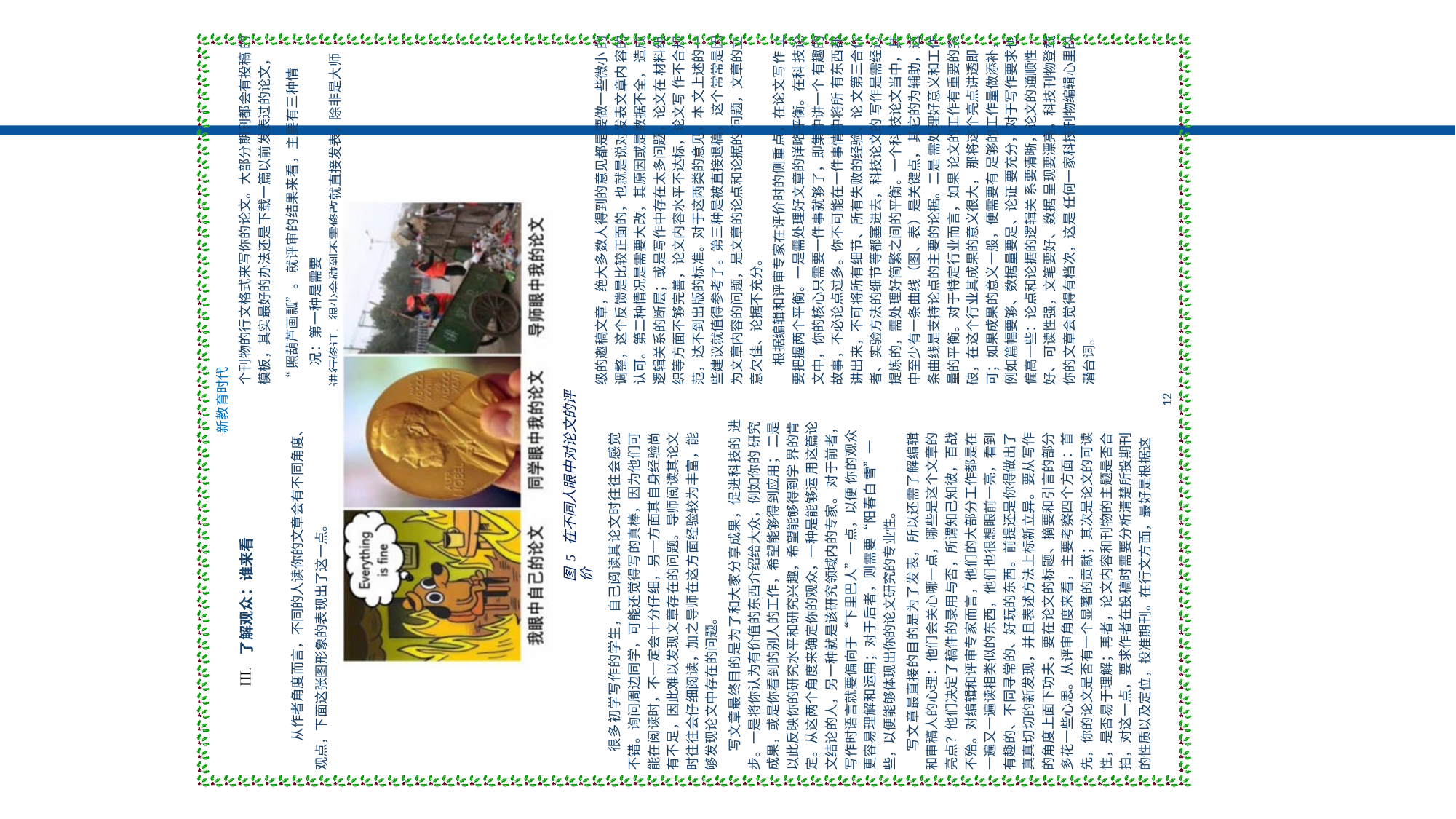

级的邀稿文章，绝大多数人得到的意见都是要做一些微小 的调整，这个反馈是比较正面的，也就是说对发表文章内 容的认可。第二种情况是需要大改，其原因或是数据不全， 造成逻辑关系的断层；或是写作中存在太多问题，论文在 材料组织等方面不够完善，论文内容水平不达标，论文写 作不合规范，达不到出版的标准。对于这两类的意见，本 文上述的一些建议就值得参考了。第三种是被直接退稿， 这个常常是因为文章内容的问题，是文章的论点和论据的 问题，文章的立意欠佳、论据不充分。
根据编辑和评审专家在评价时的侧重点，在论文写作 上要把握两个平衡。一是需处理好文章的详略平衡。在科 技论文中，你的核心只需要一件事就够了，即集中讲一个 有趣的故事，不必论点过多。你不可能在一件事情中将所 有东西都讲出来，不可将所有细节、所有失败的经验、论 文第三合作者、实验方法的细节等都塞进去，科技论文的 写作是需经过提炼的，需处理好简繁之间的平衡。一个科 技论文当中，其中至少有一条曲线（图、表）是关键点， 其它的为辅助，这条曲线是支持论点的主要的论据。二是 需处理好意义和工作量的平衡。对于特定行业而言，如果 论文的工作有重要的突破，在这个行业其成果的意义很大， 那将这个亮点讲透即可；如果成果的意义一般，便需要有 足够的工作量做添补，例如篇幅要够、数据量要足、论证 要充分，对于写作要求也偏高一些：论点和论据的逻辑关 系要清晰，论文的通顺性好、可读性强，文笔要好、数据 呈现要漂亮，科技刊物登载你的文章会觉得有档次，这是 任何一家科技刊物编辑心里的潜台词。
新教育时代
个刊物的行文格式来写你的论文。大部分期刊都会有投稿 的模板，其实最好的办法还是下载一篇以前发表过的论文，
“照葫芦画瓢”。 就评审的结果来看，主要有三种情况：第一种是需要
进行修订，很少会碰到不需修改就直接发表，除非是大师

图 5  在不同人眼中对论文的评价
很多初学写作的学生，自己阅读其论文时往往会感觉 不错。询问周边同学，可能还觉得写的真棒，因为他们可 能在阅读时，不一定会十分仔细，另一方面其自身经验尚 有不足，因此难以发现文章存在的问题。导师阅读其论文 时往往会仔细阅读，加之导师在这方面经验较为丰富，能 够发现论文中存在的问题。
写文章最终目的是为了和大家分享成果，促进科技的 进步。一是将你认为有价值的东西介绍给大众，例如你的 研究成果，或是你看到的别人的工作，希望能够得到应用； 二是以此反映你的研究水平和研究兴趣，希望能够得到学 界的肯定。从这两个角度来确定你的观众，一种是能够运 用这篇论文结论的人，另一种就是该研究领域内的专家。 对于前者，写作时语言就要偏向于“下里巴人”一点，以便 你的观众更容易理解和运用；对于后者，则需要“阳春白 雪”一些，以便能够体现出你的论文研究的专业性。
写文章最直接的目的是为了发表，所以还需了解编辑 和审稿人的心理：他们会关心哪一点，哪些是这个文章的 亮点？他们决定了稿件的录用与否，所谓知己知彼，百战 不殆。对编辑和评审专家而言，他们的大部分工作都是在 一遍又一遍读相类似的东西，他们也很想眼前一亮，看到 有趣的、不同寻常的、好玩的东西。前提还是你得做出了 真真切切的新发现，并且表述方法上标新立异。要从写作 的角度上面下功夫，要在论文的标题、摘要和引言的部分 多花一些心思。从评审角度来看，主要考察四个方面：首 先，你的论文是否有一个显著的贡献；其次是论文的可读 性，是否易于理解；再者，论文内容和刊物的主题是否合 拍，对这一点，要求作者在投稿时需要分析清楚所投期刊 的性质以及定位，投准期刊。在行文方面，最好是根据这
12
从作者角度而言，不同的人读你的文章会有不同角度、 观点，下面这张图形象的表现出了这一点。
了解观众：谁来看